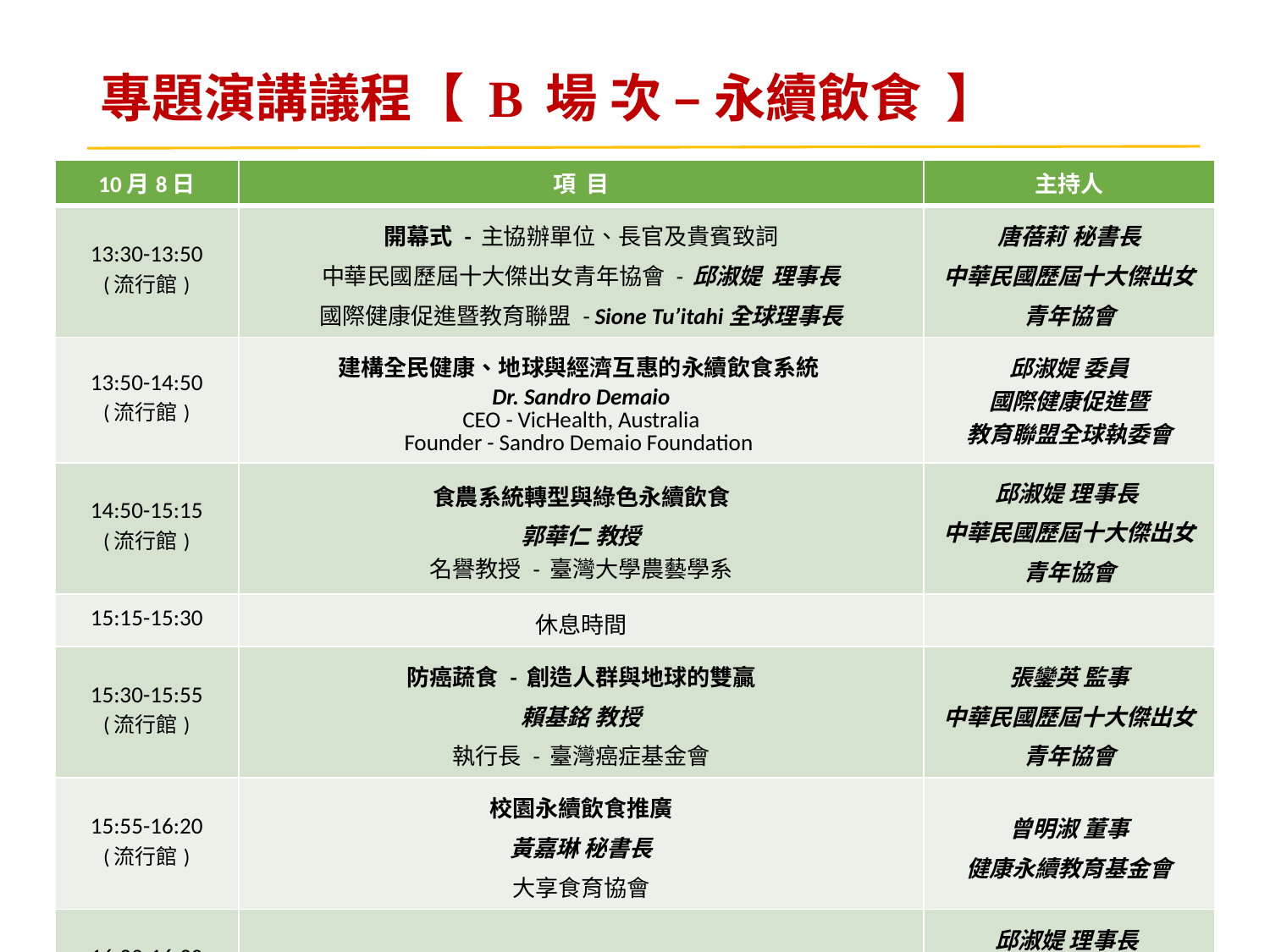

# 專題演講議程【 B 場 次 – 永續飲食  】
| 10月8日 | 項 目 | 主持人 |
| --- | --- | --- |
| 13:30-13:50 (流行館) | 開幕式 - 主協辦單位、長官及貴賓致詞 中華民國歷屆十大傑出女青年協會 - 邱淑媞 理事長 國際健康促進暨教育聯盟 - Sione Tu’itahi全球理事長 | 唐蓓莉 秘書長 中華民國歷屆十大傑出女青年協會 |
| 13:50-14:50 (流行館) | 建構全民健康、地球與經濟互惠的永續飲食系統 Dr. Sandro Demaio CEO - VicHealth, Australia Founder - Sandro Demaio Foundation | 邱淑媞 委員 國際健康促進暨 教育聯盟全球執委會 |
| 14:50-15:15 (流行館) | 食農系統轉型與綠色永續飲食 郭華仁 教授 名譽教授 - 臺灣大學農藝學系 | 邱淑媞 理事長 中華民國歷屆十大傑出女青年協會 |
| 15:15-15:30 | 休息時間 |  |
| 15:30-15:55 (流行館) | 防癌蔬食 - 創造人群與地球的雙贏 賴基銘 教授 執行長 - 臺灣癌症基金會 | 張鑾英 監事 中華民國歷屆十大傑出女青年協會 |
| 15:55-16:20 (流行館) | 校園永續飲食推廣 黃嘉琳 秘書長 大享食育協會 | 曾明淑 董事 健康永續教育基金會 |
| 16:20-16:30 (流行館) | 綜合討論: 邁向健康永續之生活與城鄉發展 | 邱淑媞 理事長 中華民國歷屆十大傑出女青年協會 |